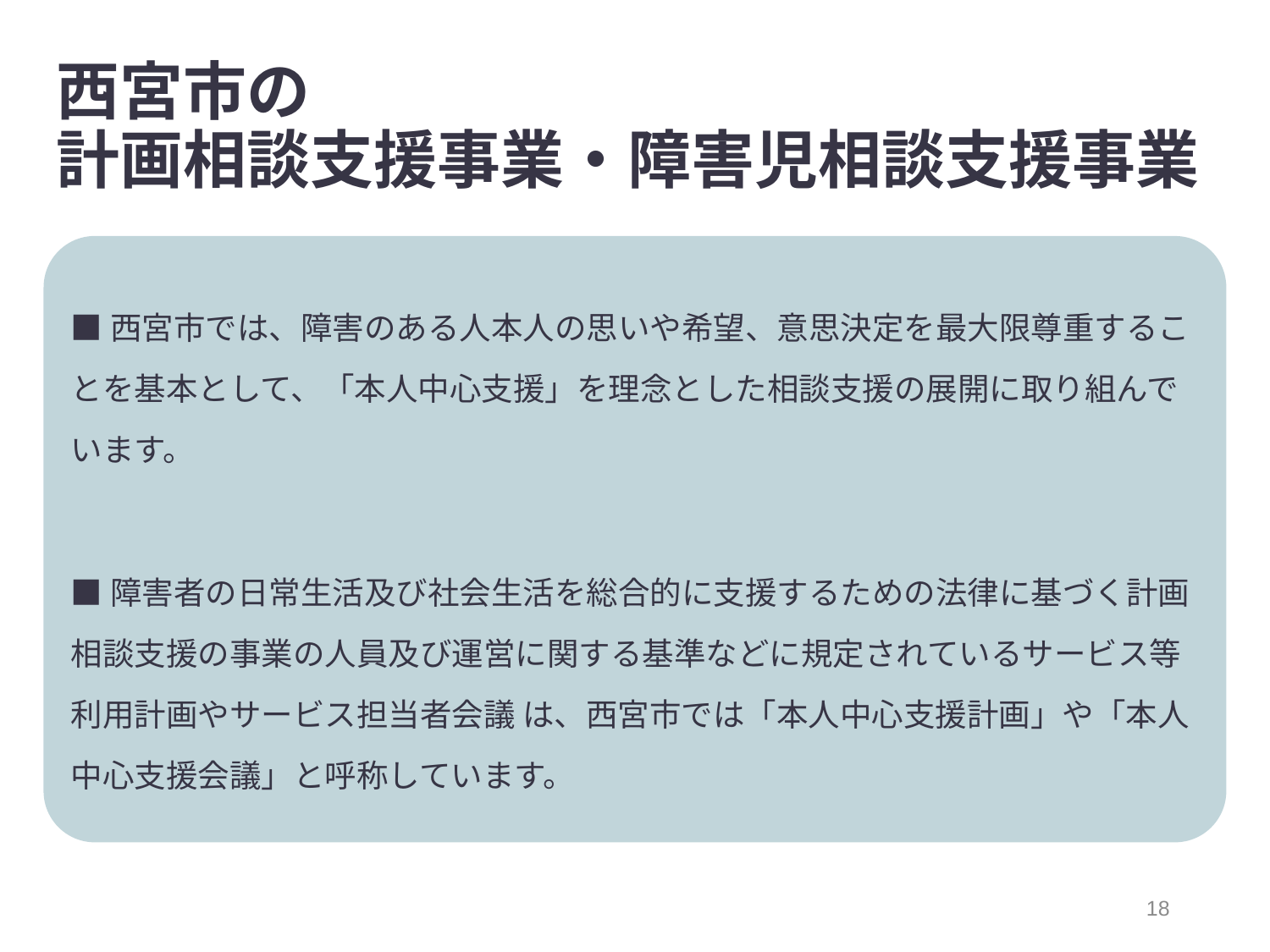

# 西宮市の 計画相談支援事業・障害児相談支援事業
■西宮市では、障害のある人本人の思いや希望、意思決定を最大限尊重することを基本として、「本人中心支援」を理念とした相談支援の展開に取り組んでいます。

■障害者の日常生活及び社会生活を総合的に支援するための法律に基づく計画相談支援の事業の人員及び運営に関する基準などに規定されているサービス等利用計画やサービス担当者会議 は、西宮市では「本人中心支援計画」や「本人中心支援会議」と呼称しています。​
18